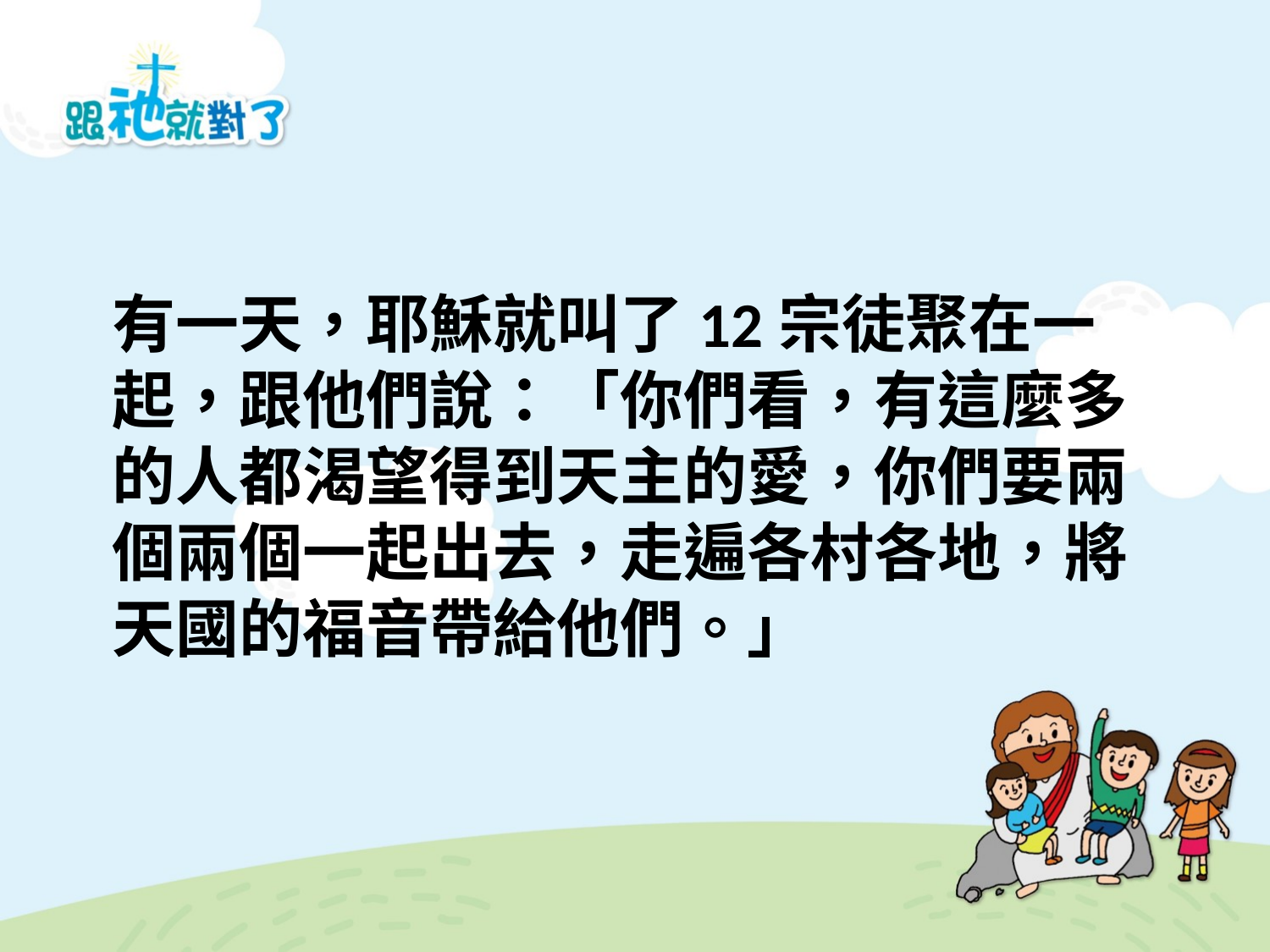

有一天，耶穌就叫了12宗徒聚在一起，跟他們說：「你們看，有這麼多的人都渴望得到天主的愛，你們要兩個兩個一起出去，走遍各村各地，將天國的福音帶給他們。」